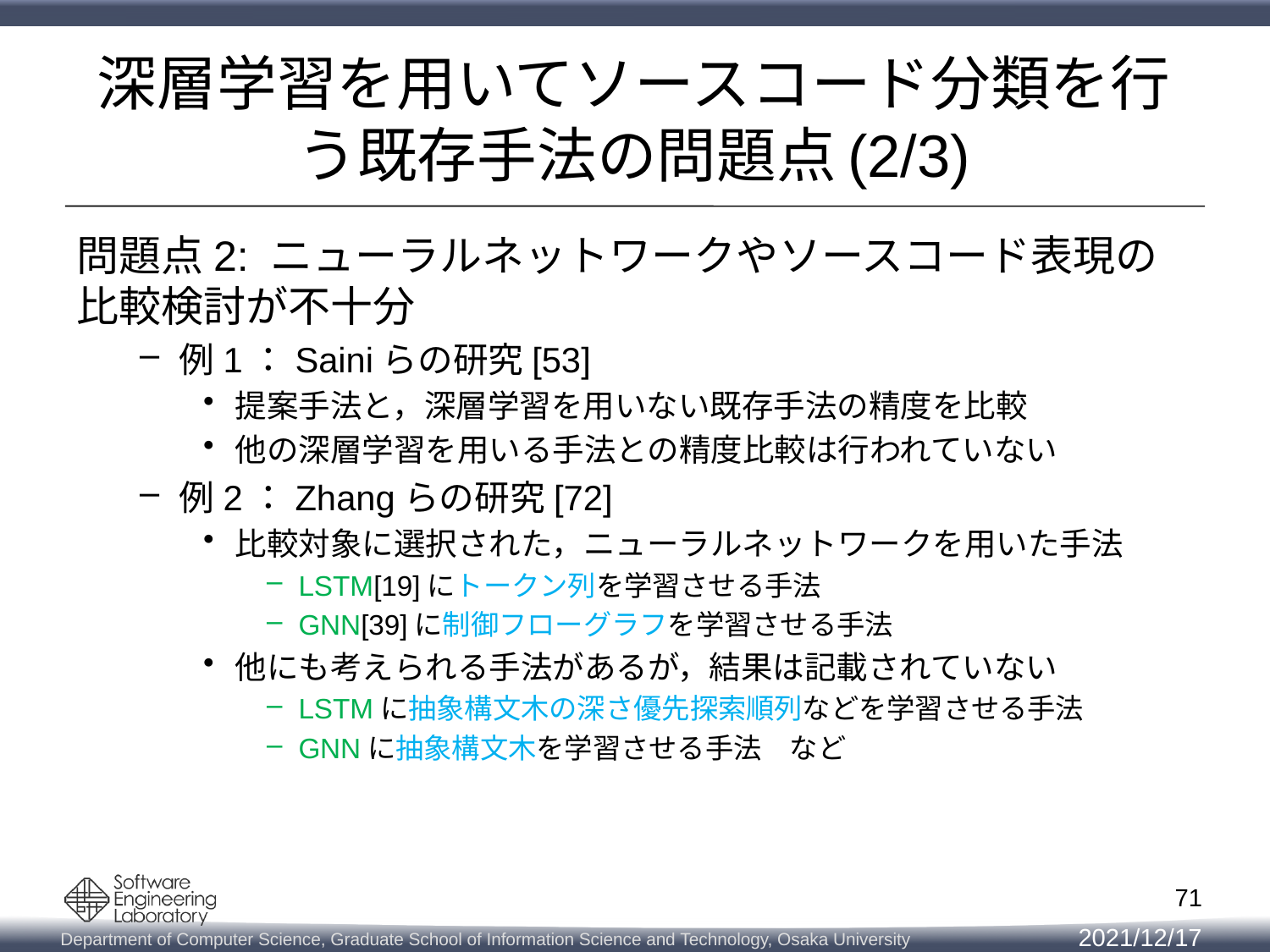

# 深層学習を用いてソースコード分類を行う既存手法の問題点(2/3)
問題点2: ニューラルネットワークやソースコード表現の
比較検討が不十分
例1：Sainiらの研究[53]
提案手法と，深層学習を用いない既存手法の精度を比較
他の深層学習を用いる手法との精度比較は行われていない
例2：Zhangらの研究[72]
比較対象に選択された，ニューラルネットワークを用いた手法
LSTM[19]にトークン列を学習させる手法
GNN[39]に制御フローグラフを学習させる手法
他にも考えられる手法があるが，結果は記載されていない
LSTMに抽象構文木の深さ優先探索順列などを学習させる手法
GNNに抽象構文木を学習させる手法　など

71
2021/12/17